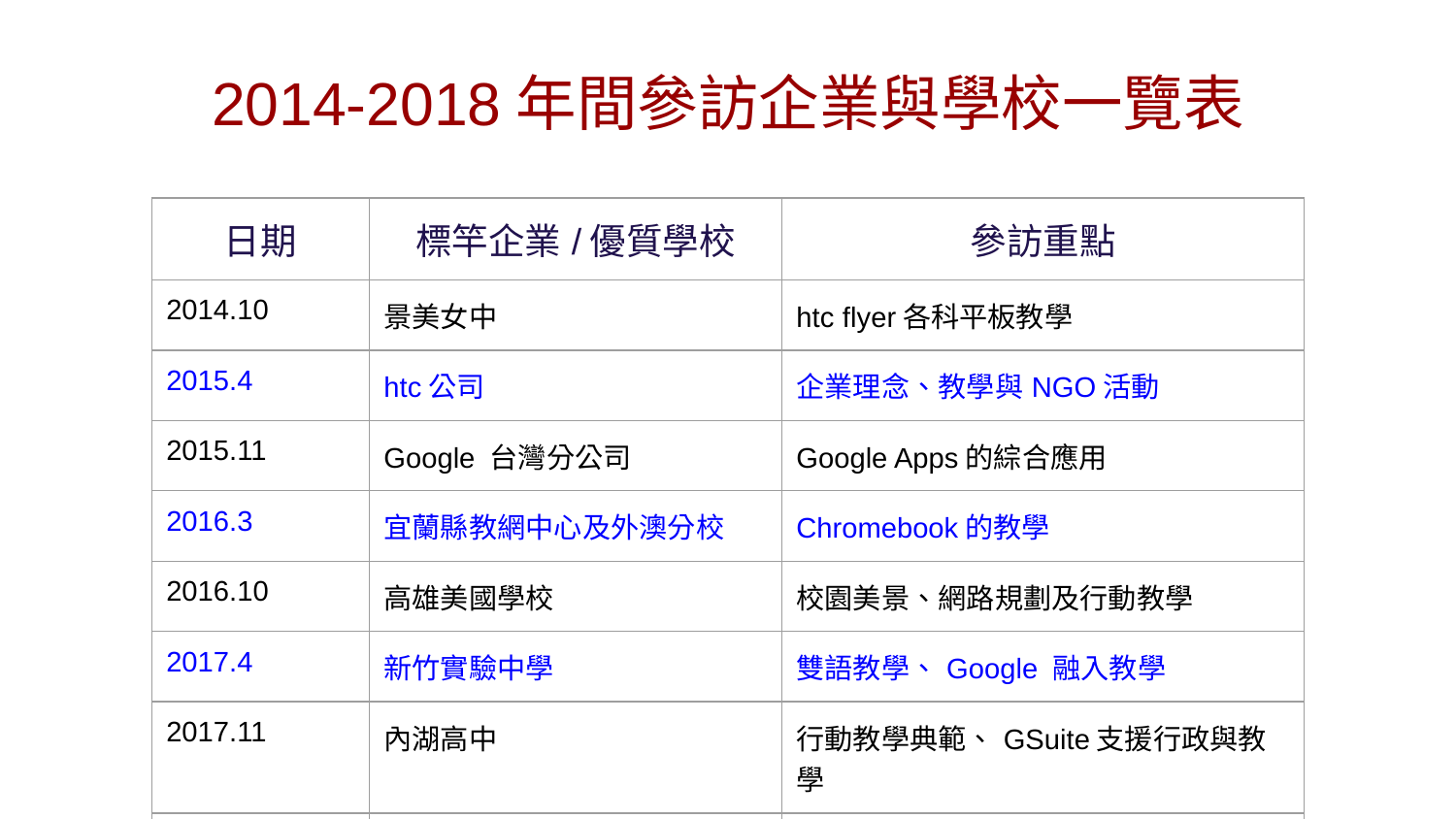

# 2014-2018年間參訪企業與學校一覽表

| 日期 | 標竿企業/優質學校 | 參訪重點 |
| --- | --- | --- |
| 2014.10 | 景美女中 | htc flyer各科平板教學 |
| 2015.4 | htc公司 | 企業理念、教學與NGO活動 |
| 2015.11 | Google 台灣分公司 | Google Apps的綜合應用 |
| 2016.3 | 宜蘭縣教網中心及外澳分校 | Chromebook的教學 |
| 2016.10 | 高雄美國學校 | 校園美景、網路規劃及行動教學 |
| 2017.4 | 新竹實驗中學 | 雙語教學、Google 融入教學 |
| 2017.11 | 內湖高中 | 行動教學典範、GSuite支援行政與教學 |
| 2018.11 | 國網中心、精密儀器中心參訪 | 高速電腦教學運用、科技運用 |